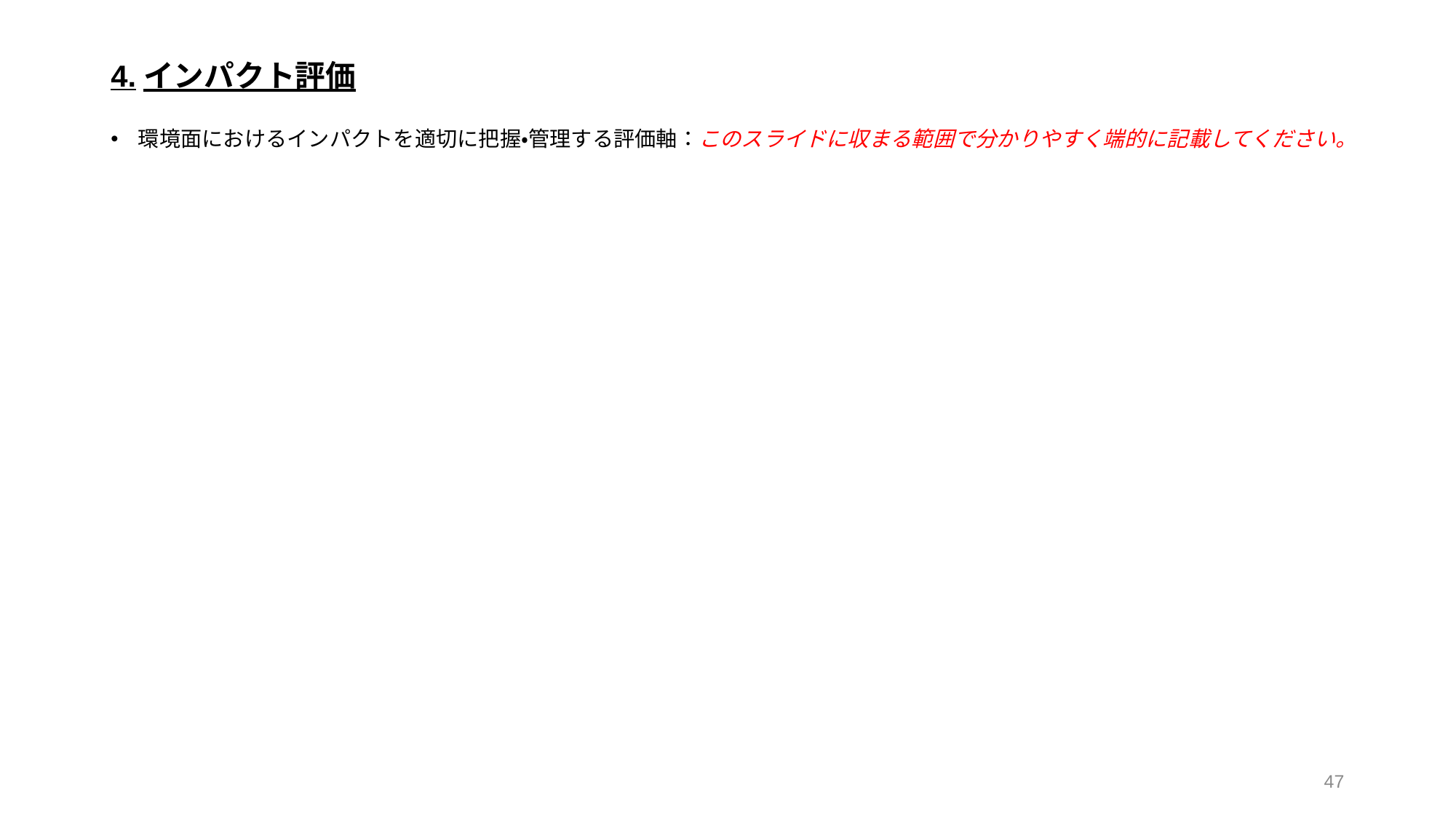

# 4.インパクト評価
環境面におけるインパクトを適切に把握・管理する評価軸：このスライドに収まる範囲で分かりやすく端的に記載してください。

47